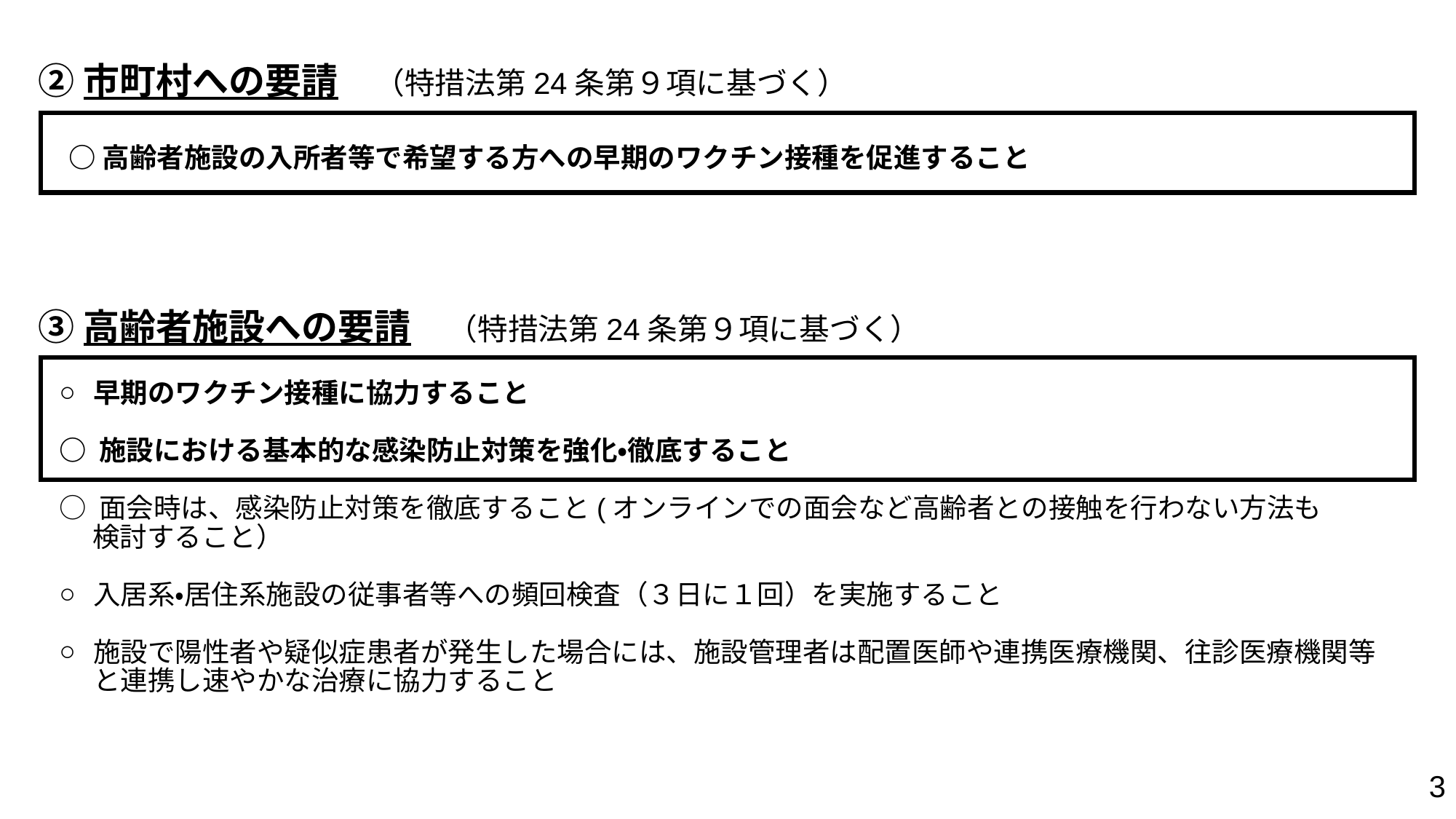

②市町村への要請　（特措法第24条第９項に基づく）

○高齢者施設の入所者等で希望する方への早期のワクチン接種を促進すること

③高齢者施設への要請　（特措法第24条第９項に基づく）

早期のワクチン接種に協力すること

○ 施設における基本的な感染防止対策を強化・徹底すること

○ 面会時は、感染防止対策を徹底すること(オンラインでの面会など高齢者との接触を行わない方法も
　 検討すること）

入居系・居住系施設の従事者等への頻回検査（３日に１回）を実施すること

施設で陽性者や疑似症患者が発生した場合には、施設管理者は配置医師や連携医療機関、往診医療機関等と連携し速やかな治療に協力すること
3